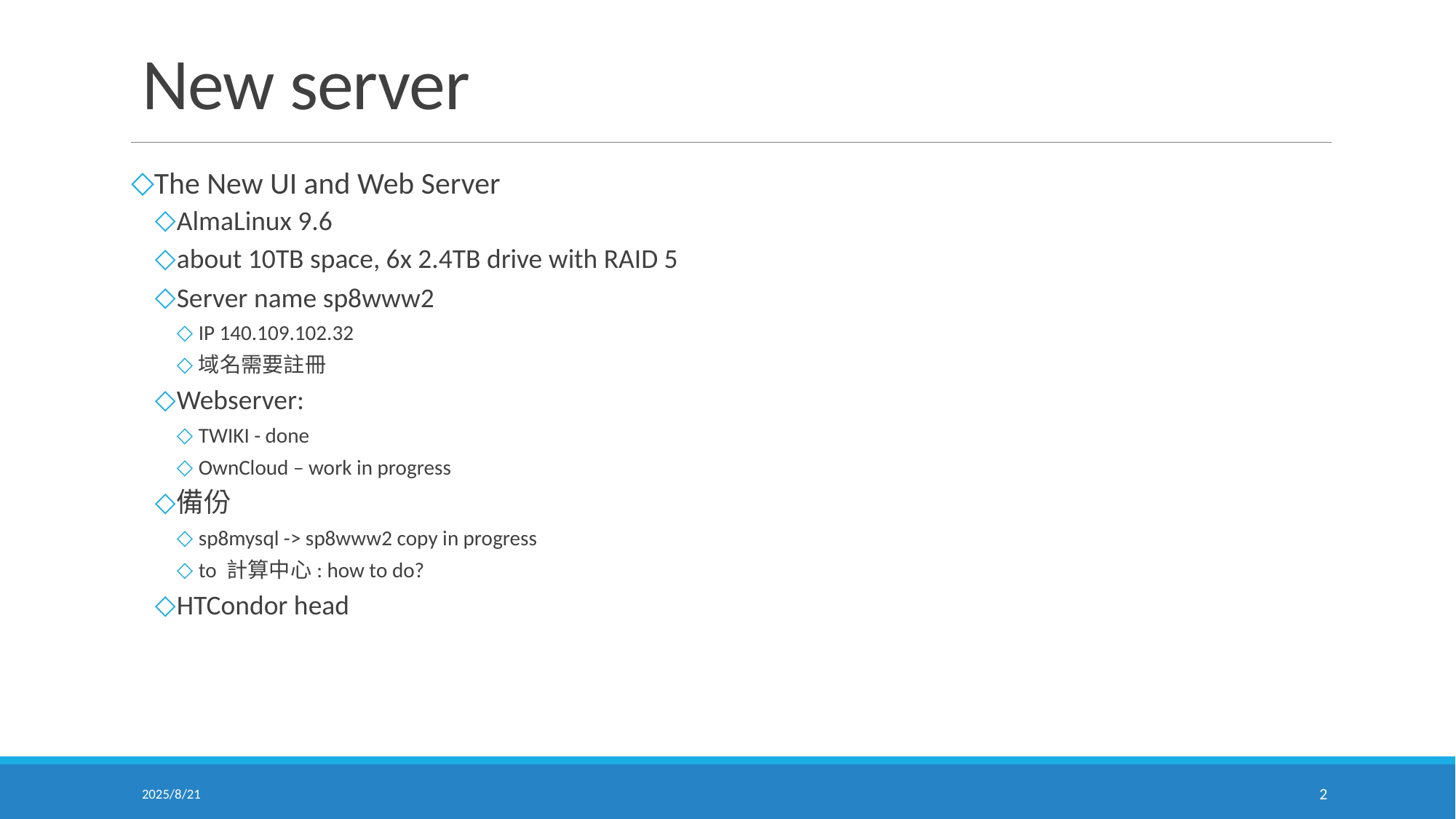

# New server
The New UI and Web Server
AlmaLinux 9.6
about 10TB space, 6x 2.4TB drive with RAID 5
Server name sp8www2
IP 140.109.102.32
域名需要註冊
Webserver:
TWIKI - done
OwnCloud – work in progress
備份
sp8mysql -> sp8www2 copy in progress
to 計算中心: how to do?
HTCondor head

2025/8/21
2